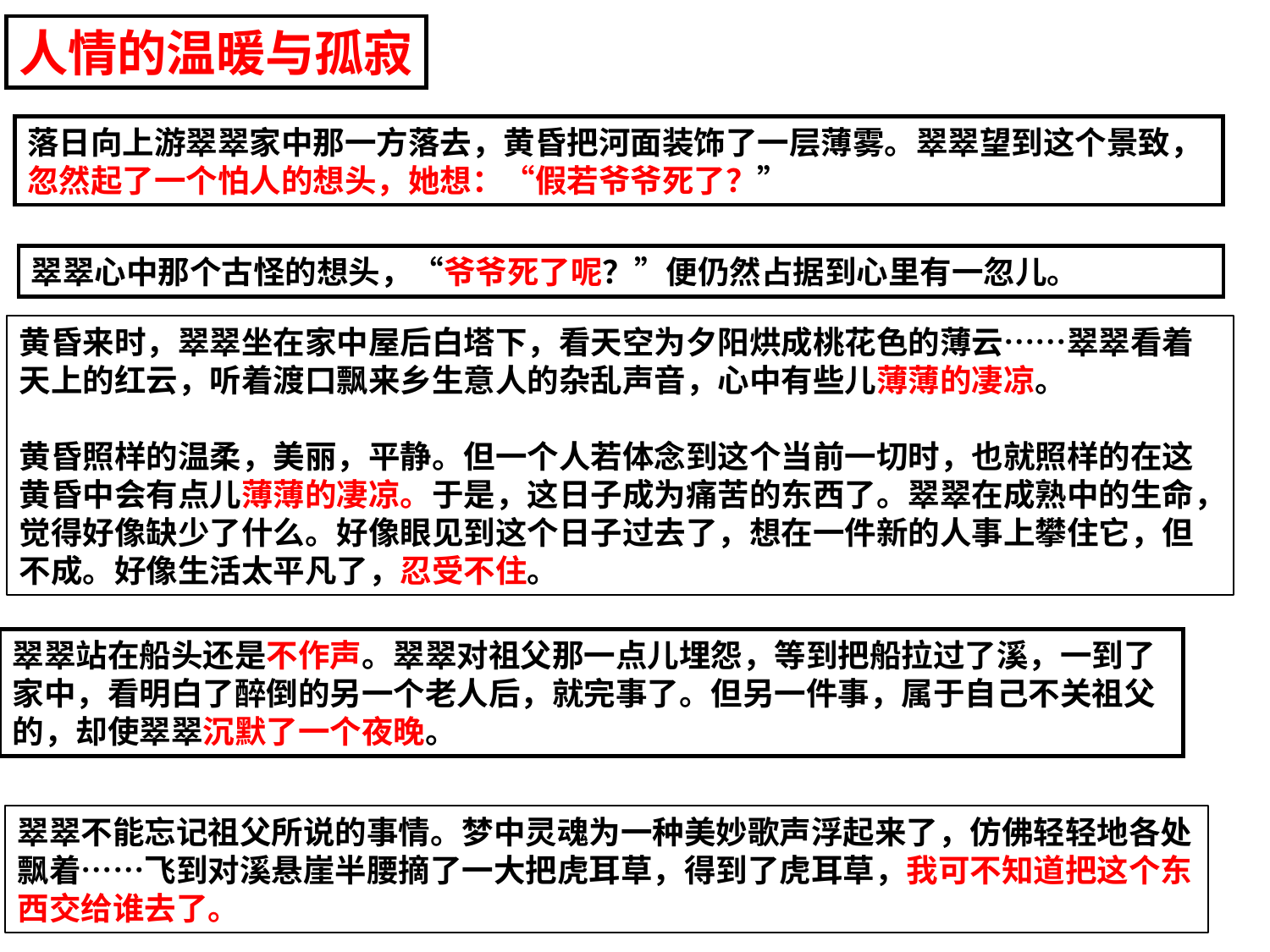

人情的温暖与孤寂
落日向上游翠翠家中那一方落去，黄昏把河面装饰了一层薄雾。翠翠望到这个景致，忽然起了一个怕人的想头，她想：“假若爷爷死了？”
翠翠心中那个古怪的想头，“爷爷死了呢？”便仍然占据到心里有一忽儿。
黄昏来时，翠翠坐在家中屋后白塔下，看天空为夕阳烘成桃花色的薄云……翠翠看着天上的红云，听着渡口飘来乡生意人的杂乱声音，心中有些儿薄薄的凄凉。

黄昏照样的温柔，美丽，平静。但一个人若体念到这个当前一切时，也就照样的在这黄昏中会有点儿薄薄的凄凉。于是，这日子成为痛苦的东西了。翠翠在成熟中的生命，觉得好像缺少了什么。好像眼见到这个日子过去了，想在一件新的人事上攀住它，但不成。好像生活太平凡了，忍受不住。
翠翠站在船头还是不作声。翠翠对祖父那一点儿埋怨，等到把船拉过了溪，一到了家中，看明白了醉倒的另一个老人后，就完事了。但另一件事，属于自己不关祖父的，却使翠翠沉默了一个夜晚。
翠翠不能忘记祖父所说的事情。梦中灵魂为一种美妙歌声浮起来了，仿佛轻轻地各处飘着……飞到对溪悬崖半腰摘了一大把虎耳草，得到了虎耳草，我可不知道把这个东西交给谁去了。